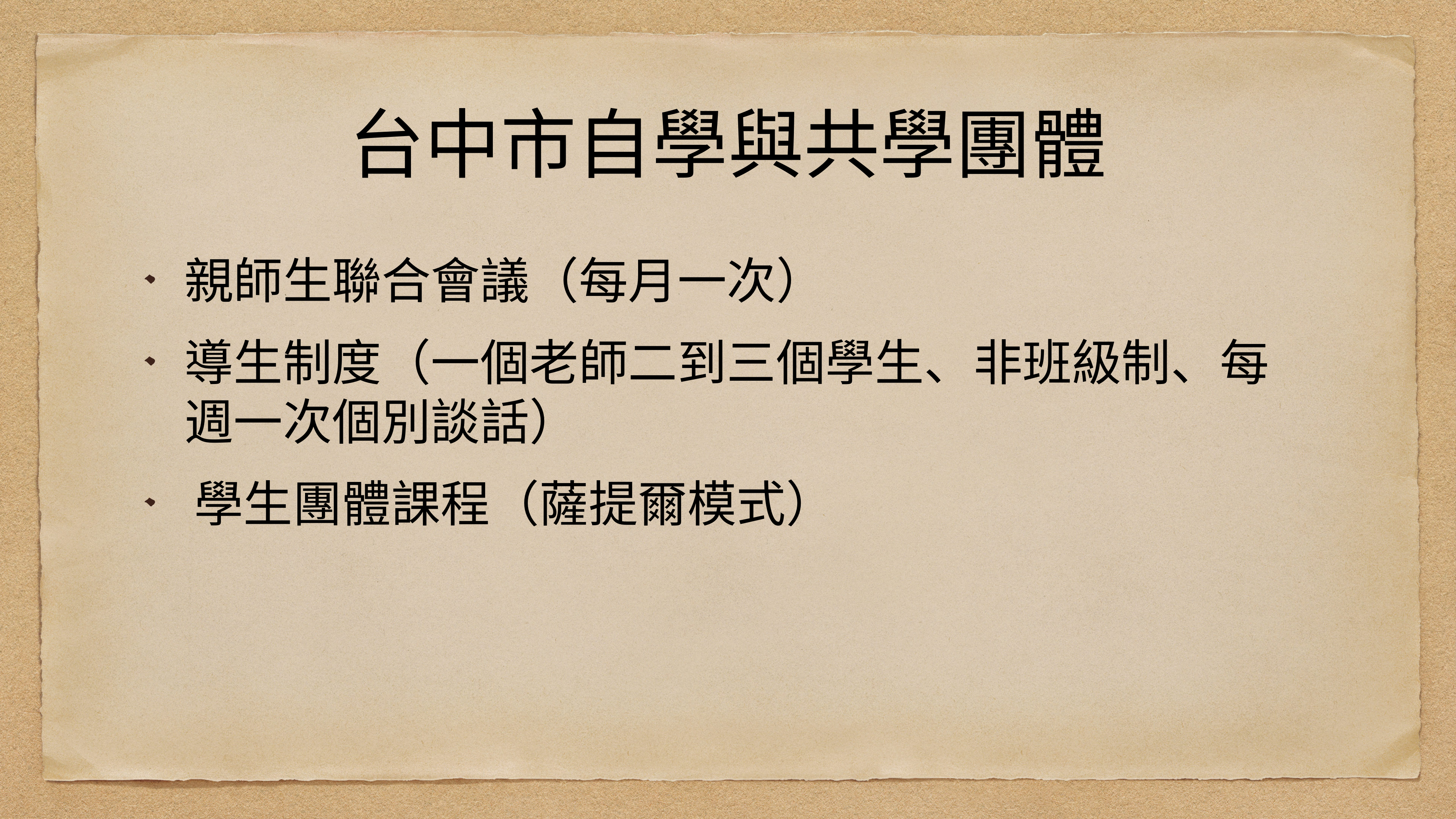

# 台中市自學與共學團體
親師生聯合會議（每月一次）
導生制度（一個老師二到三個學生、非班級制、每週一次個別談話）
學生團體課程（薩提爾模式）